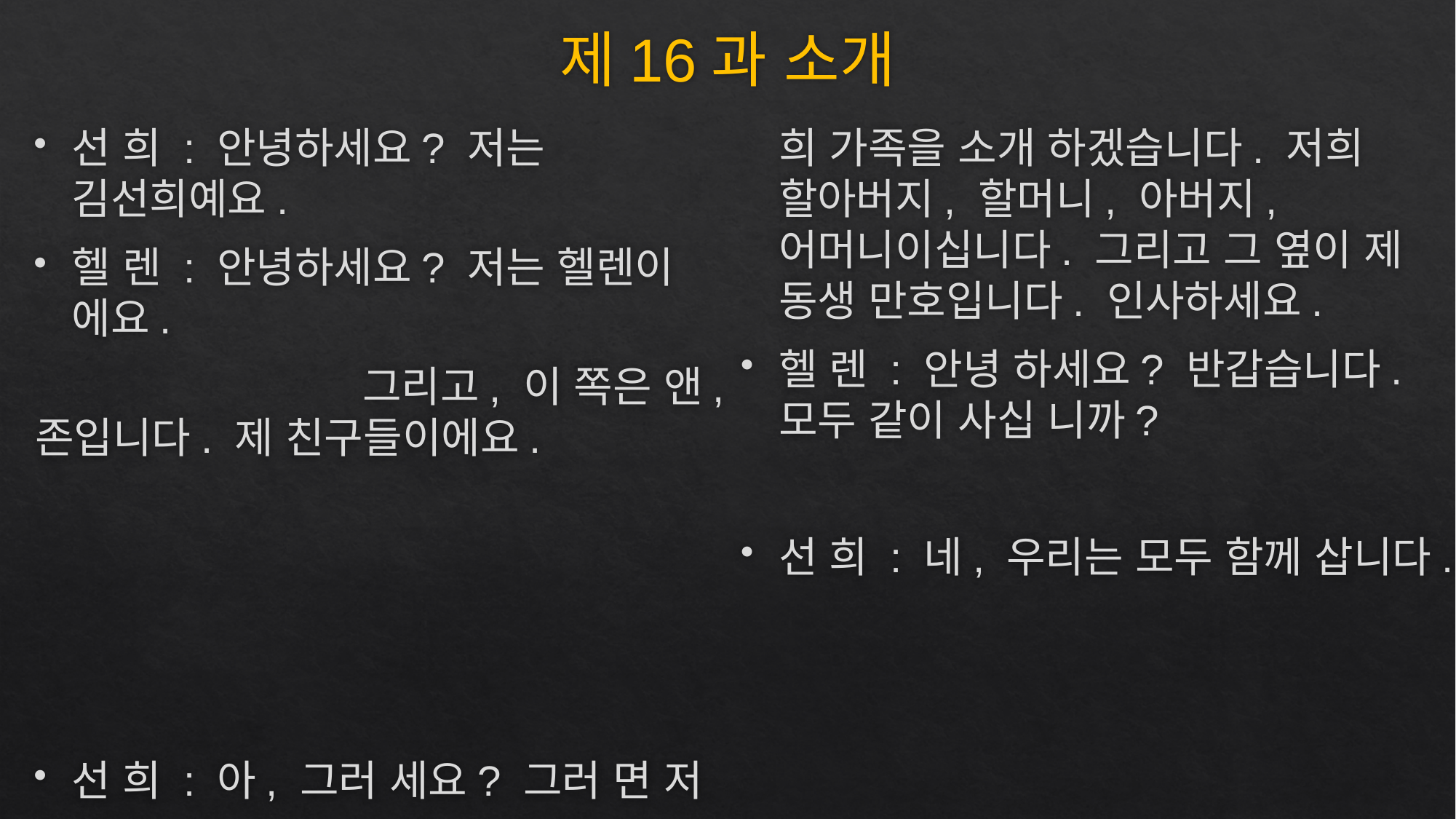

# 제16과 소개
선 희 : 안녕하세요? 저는 김선희예요.
헬 렌 : 안녕하세요? 저는 헬렌이 에요.
			그리고, 이 쪽은 앤, 존입니다. 제 친구들이에요.

선 희 : 아, 그러 세요? 그러 면 저 희 가족을 소개 하겠습니다. 저희 할아버지, 할머니, 아버지, 어머니이십니다. 그리고 그 옆이 제 동생 만호입니다. 인사하세요.
헬 렌 : 안녕 하세요? 반갑습니다. 모두 같이 사십 니까?

선 희 : 네, 우리는 모두 함께 삽니다.